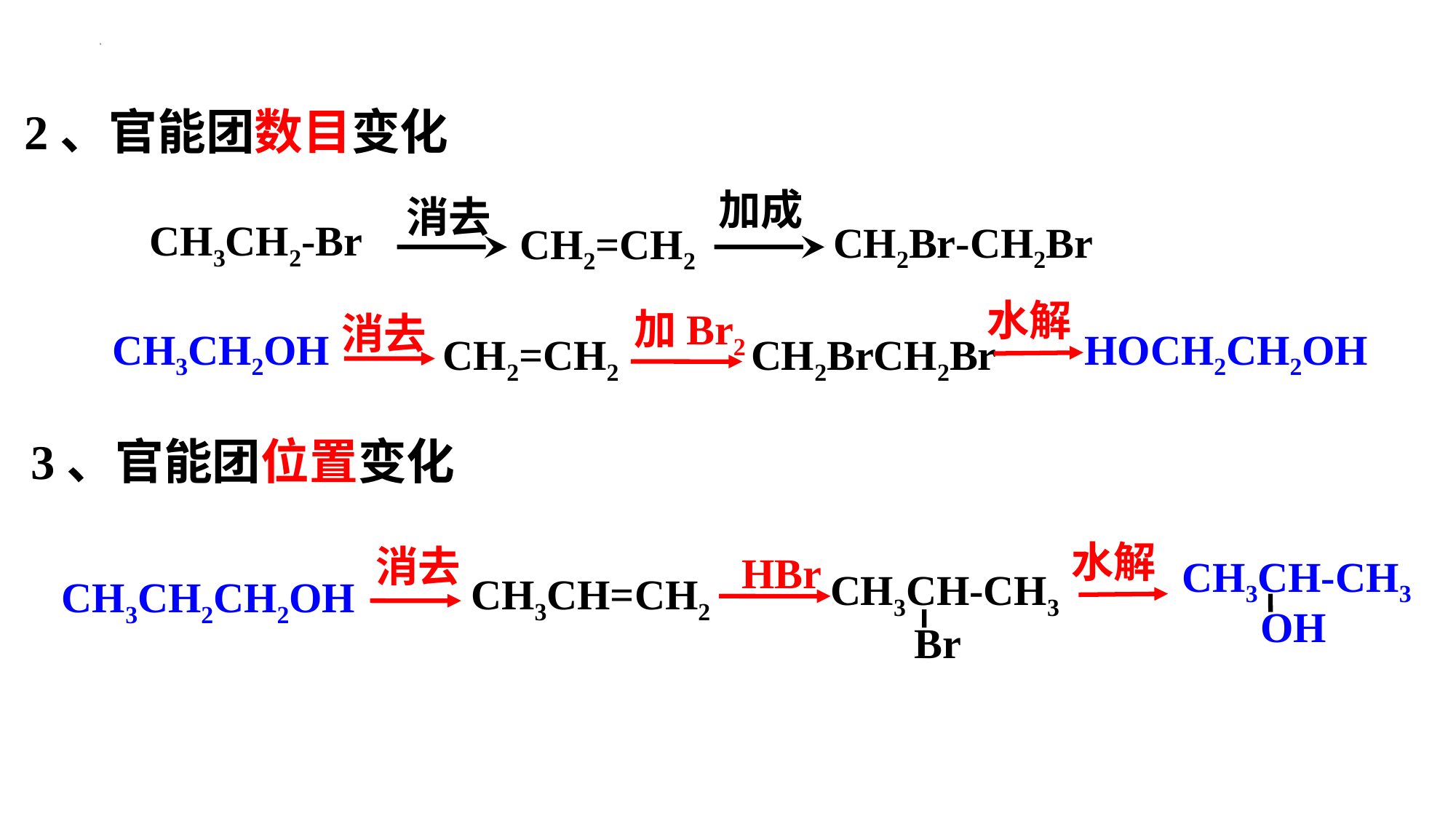

2、官能团数目变化
加成

消去

CH3CH2-Br
CH2Br-CH2Br
CH2=CH2
水解
加Br2

消去

CH3CH2OH
HOCH2CH2OH
CH2=CH2
CH2BrCH2Br
3、官能团位置变化
水解
消去

HBr

CH3CH-CH3

OH
CH3CH-CH3

Br
CH3CH=CH2
CH3CH2CH2OH